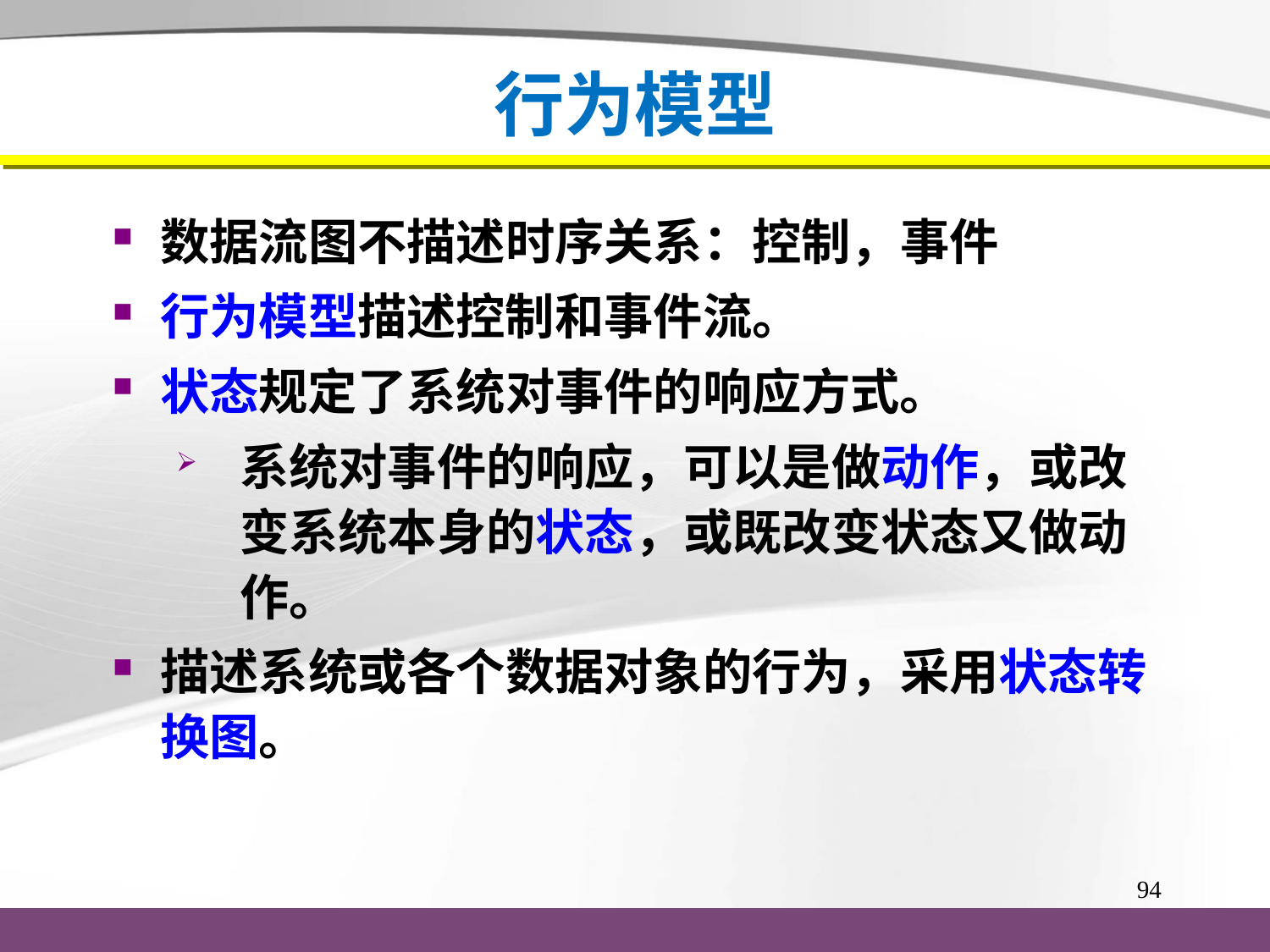

# 行为模型
数据流图不描述时序关系：控制，事件
行为模型描述控制和事件流。
状态规定了系统对事件的响应方式。
系统对事件的响应，可以是做动作，或改变系统本身的状态，或既改变状态又做动作。
描述系统或各个数据对象的行为，采用状态转换图。

94